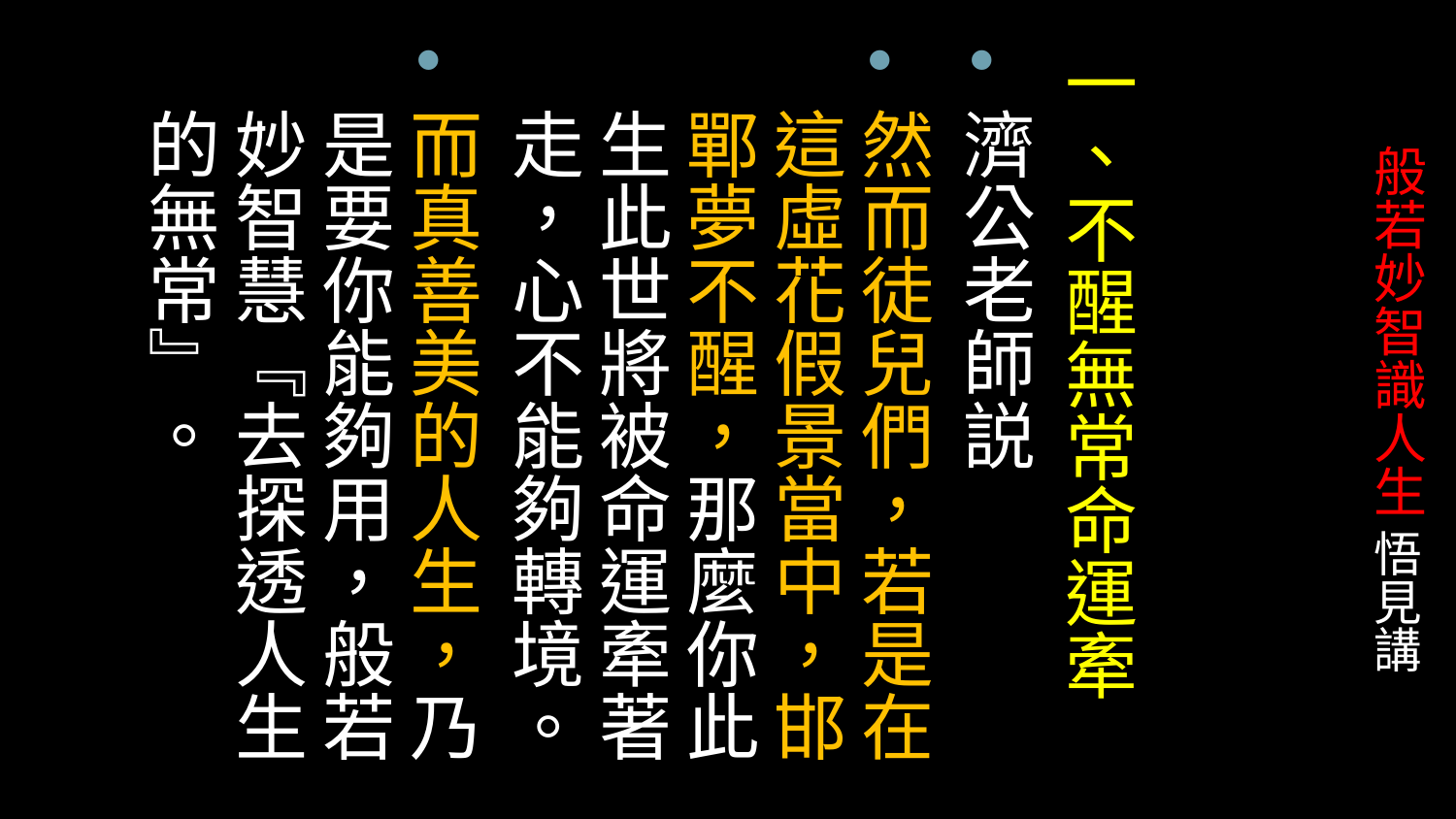

# 般若妙智識人生 悟見講
一、不醒無常命運牽
濟公老師説
然而徒兒們，若是在這虛花假景當中，邯鄲夢不醒，那麼你此生此世將被命運牽著走，心不能夠轉境。
而真善美的人生，乃是要你能夠用，般若妙智慧『去探透人生的無常』。